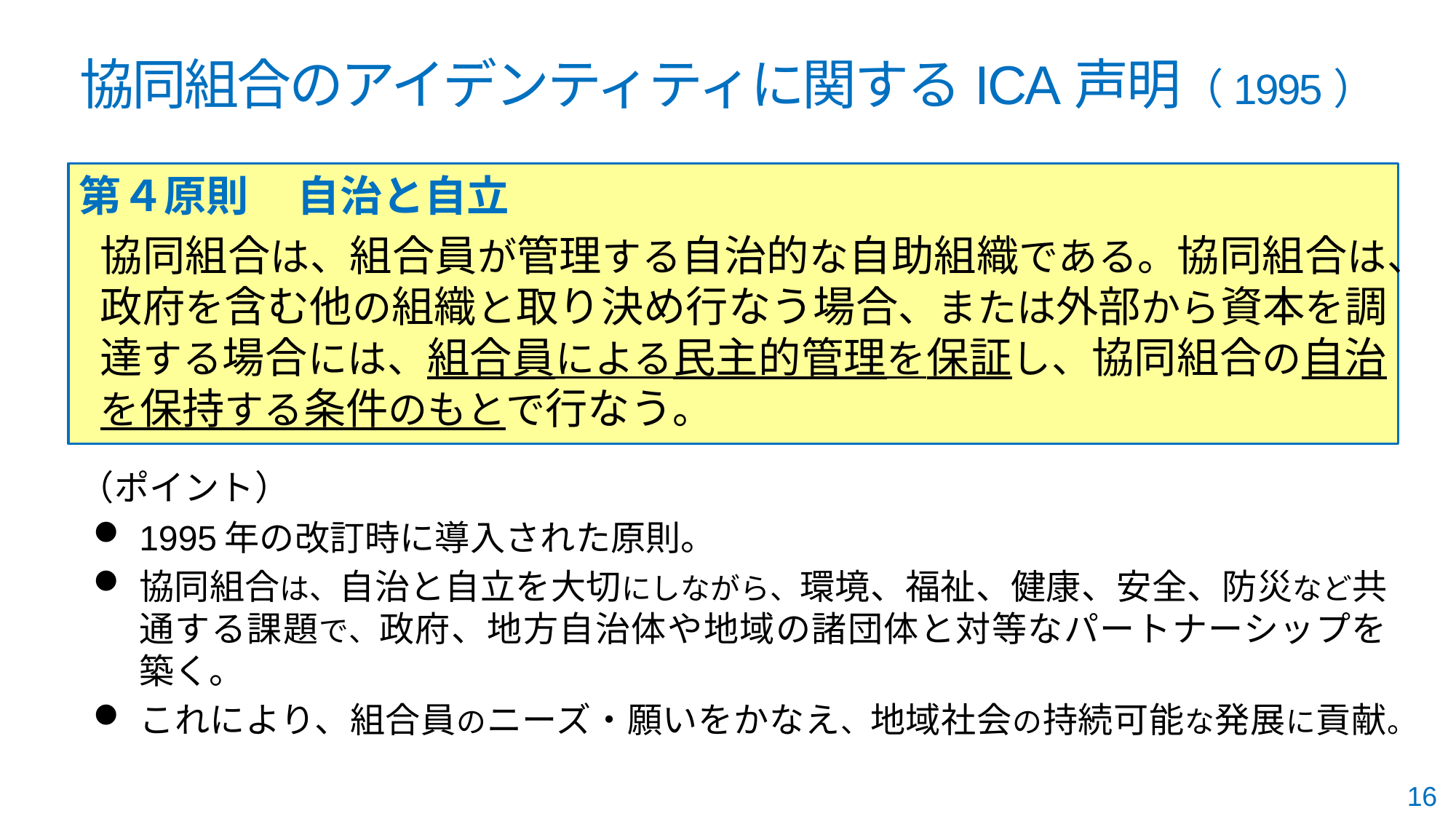

# 協同組合のアイデンティティに関するICA声明（1995）
第４原則	自治と自立
協同組合は、組合員が管理する自治的な自助組織である。協同組合は、政府を含む他の組織と取り決め行なう場合、または外部から資本を調達する場合には、組合員による民主的管理を保証し、協同組合の自治を保持する条件のもとで行なう。
（ポイント）
1995年の改訂時に導入された原則。
協同組合は、自治と自立を大切にしながら、環境、福祉、健康、安全、防災など共通する課題で、政府、地方自治体や地域の諸団体と対等なパートナーシップを築く。
これにより、組合員のニーズ・願いをかなえ、地域社会の持続可能な発展に貢献。
16